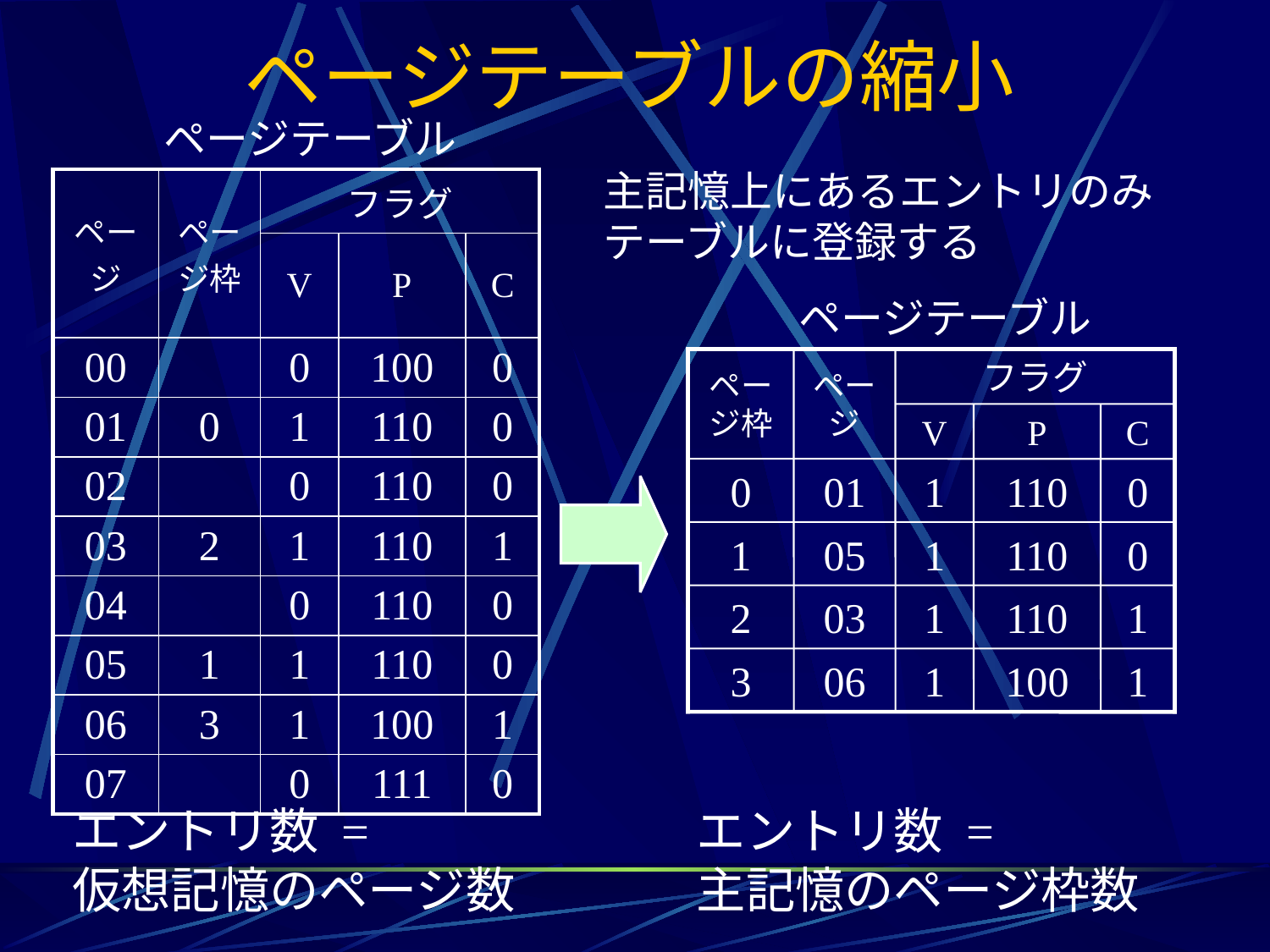

# ページテーブルの縮小
ページテーブル
主記憶上にあるエントリのみ
テーブルに登録する
| ページ | ページ枠 | フラグ |  |  |
| --- | --- | --- | --- | --- |
|  |  | V | P | C |
| 00 |  | 0 | 100 | 0 |
| 01 | 0 | 1 | 110 | 0 |
| 02 |  | 0 | 110 | 0 |
| 03 | 2 | 1 | 110 | 1 |
| 04 |  | 0 | 110 | 0 |
| 05 | 1 | 1 | 110 | 0 |
| 06 | 3 | 1 | 100 | 1 |
| 07 |  | 0 | 111 | 0 |
ページテーブル
ページ枠

ページ

フラグ

V

P

C

0

01
1
110
0

1

05
1
110
0
2

03
1
110
1
3

06
1
100
1

エントリ数 =
仮想記憶のページ数
エントリ数 =
主記憶のページ枠数